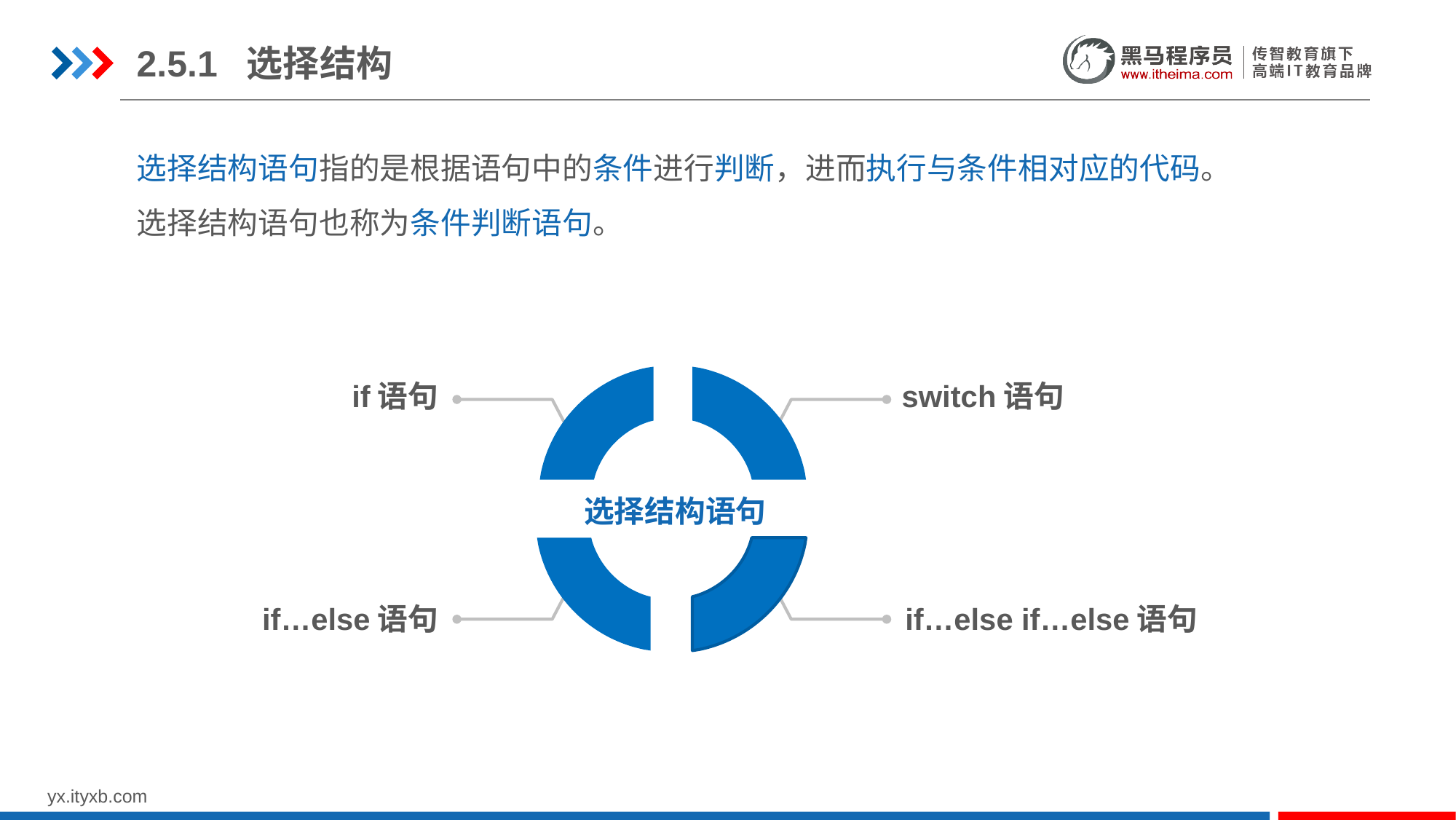

2.5.1  选择结构
选择结构语句指的是根据语句中的条件进行判断，进而执行与条件相对应的代码。
选择结构语句也称为条件判断语句。

switch语句
if语句

if…else语句
if…else if…else语句

选择结构语句